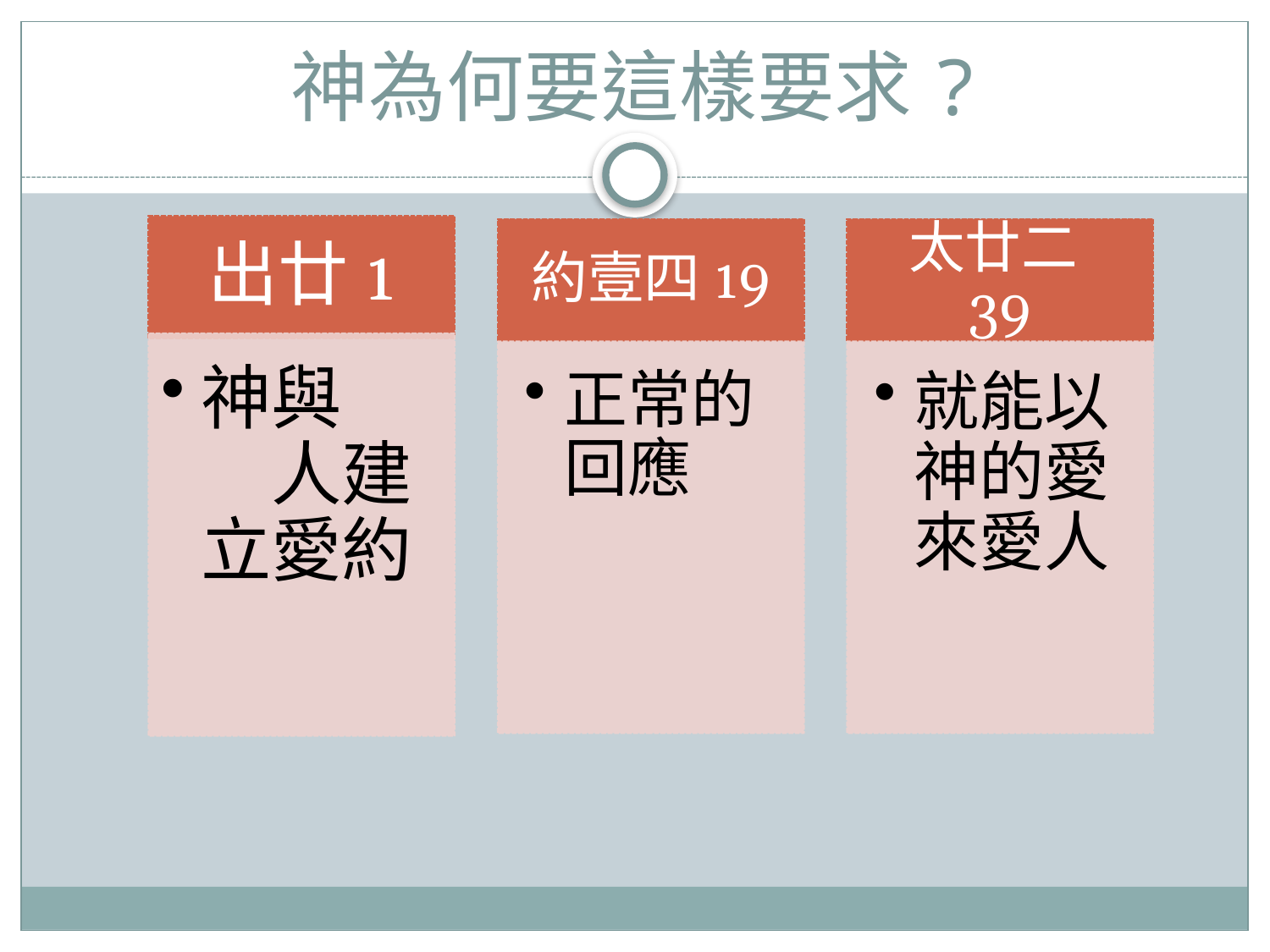

# 神為何要這樣要求?
出廿1
神與　　人建立愛約
約壹四19
正常的回應
太廿二39
就能以神的愛來愛人